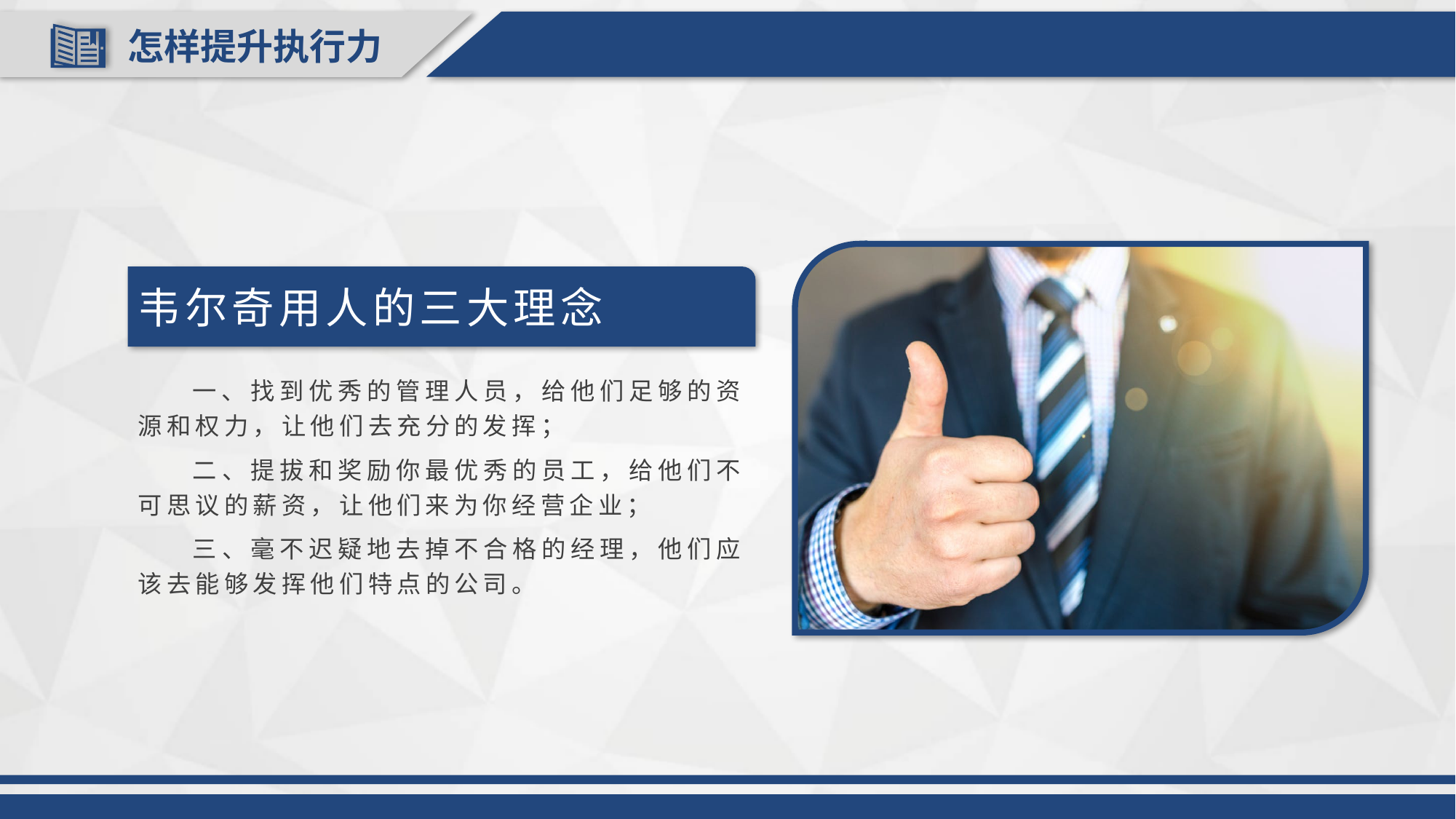

怎样提升执行力

韦尔奇用人的三大理念
一、找到优秀的管理人员，给他们足够的资源和权力，让他们去充分的发挥；
二、提拔和奖励你最优秀的员工，给他们不可思议的薪资，让他们来为你经营企业；
三、毫不迟疑地去掉不合格的经理，他们应该去能够发挥他们特点的公司。